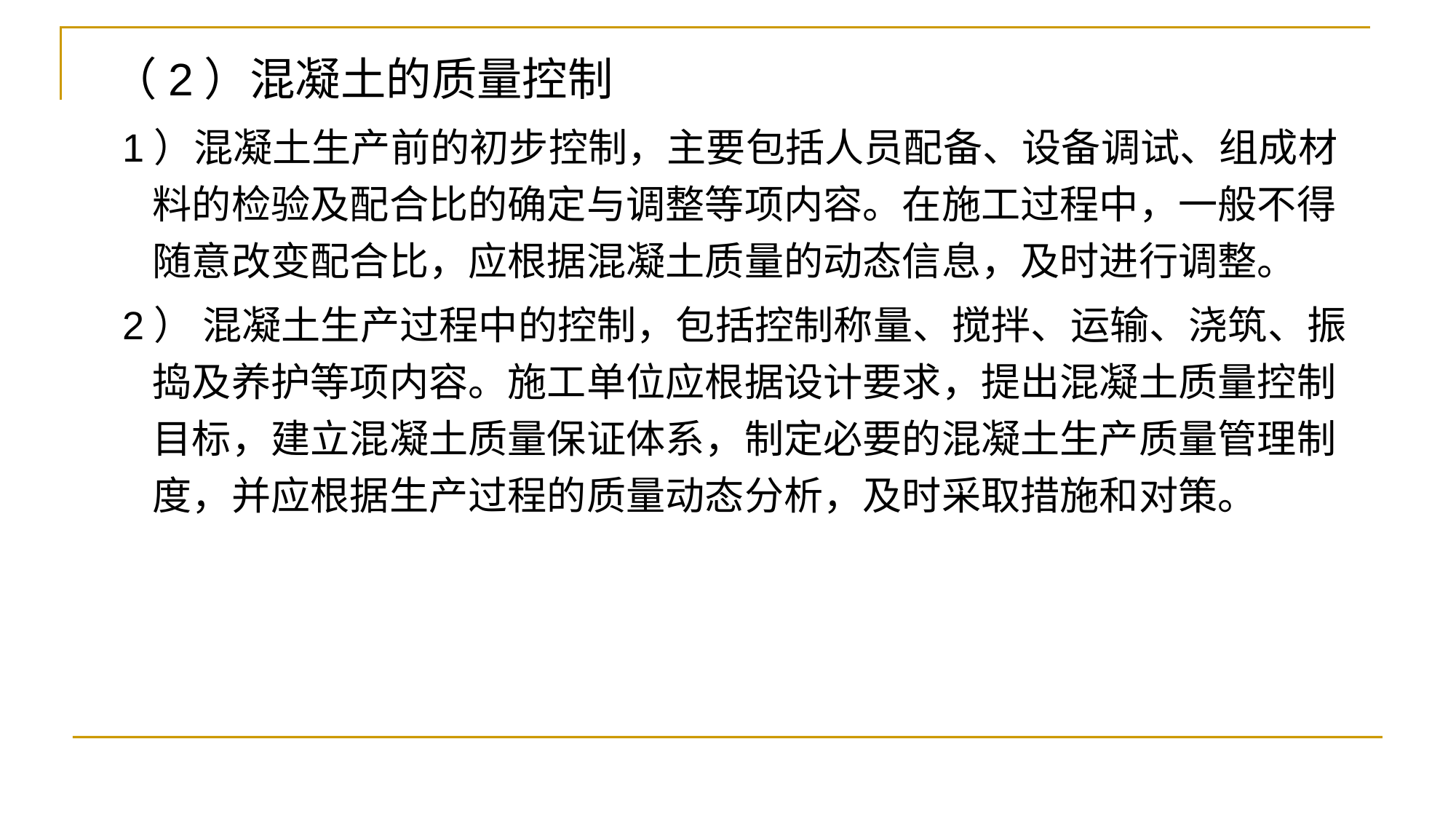

（2）混凝土的质量控制
 1）混凝土生产前的初步控制，主要包括人员配备、设备调试、组成材料的检验及配合比的确定与调整等项内容。在施工过程中，一般不得随意改变配合比，应根据混凝土质量的动态信息，及时进行调整。
 2） 混凝土生产过程中的控制，包括控制称量、搅拌、运输、浇筑、振捣及养护等项内容。施工单位应根据设计要求，提出混凝土质量控制目标，建立混凝土质量保证体系，制定必要的混凝土生产质量管理制度，并应根据生产过程的质量动态分析，及时采取措施和对策。